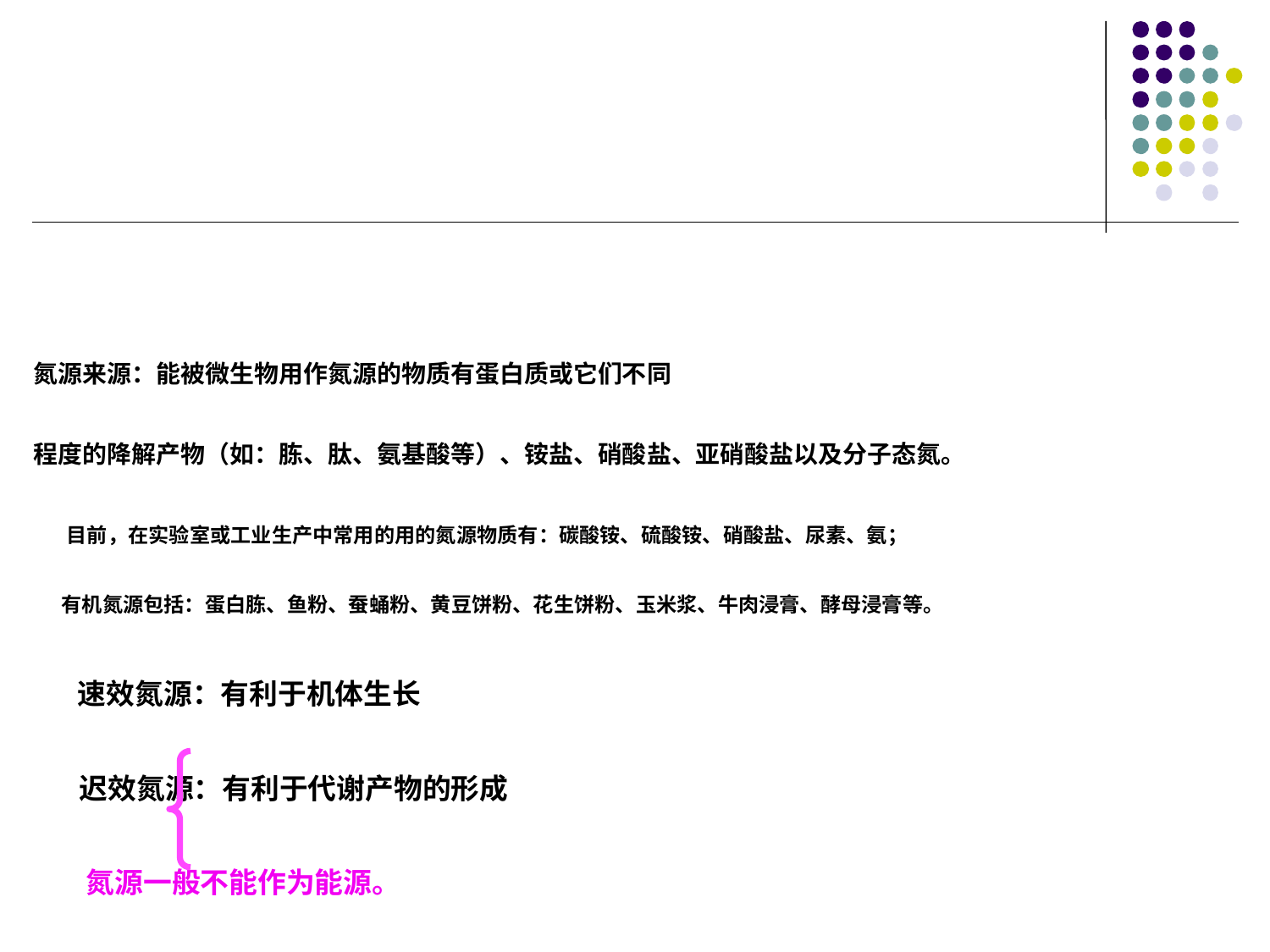

氮源来源：能被微生物用作氮源的物质有蛋白质或它们不同
程度的降解产物（如：胨、肽、氨基酸等）、铵盐、硝酸盐、亚硝酸盐以及分子态氮。
      目前，在实验室或工业生产中常用的用的氮源物质有：碳酸铵、硫酸铵、硝酸盐、尿素、氨；
      有机氮源包括：蛋白胨、鱼粉、蚕蛹粉、黄豆饼粉、花生饼粉、玉米浆、牛肉浸膏、酵母浸膏等。
        速效氮源：有利于机体生长
       迟效氮源：有利于代谢产物的形成
        氮源一般不能作为能源。